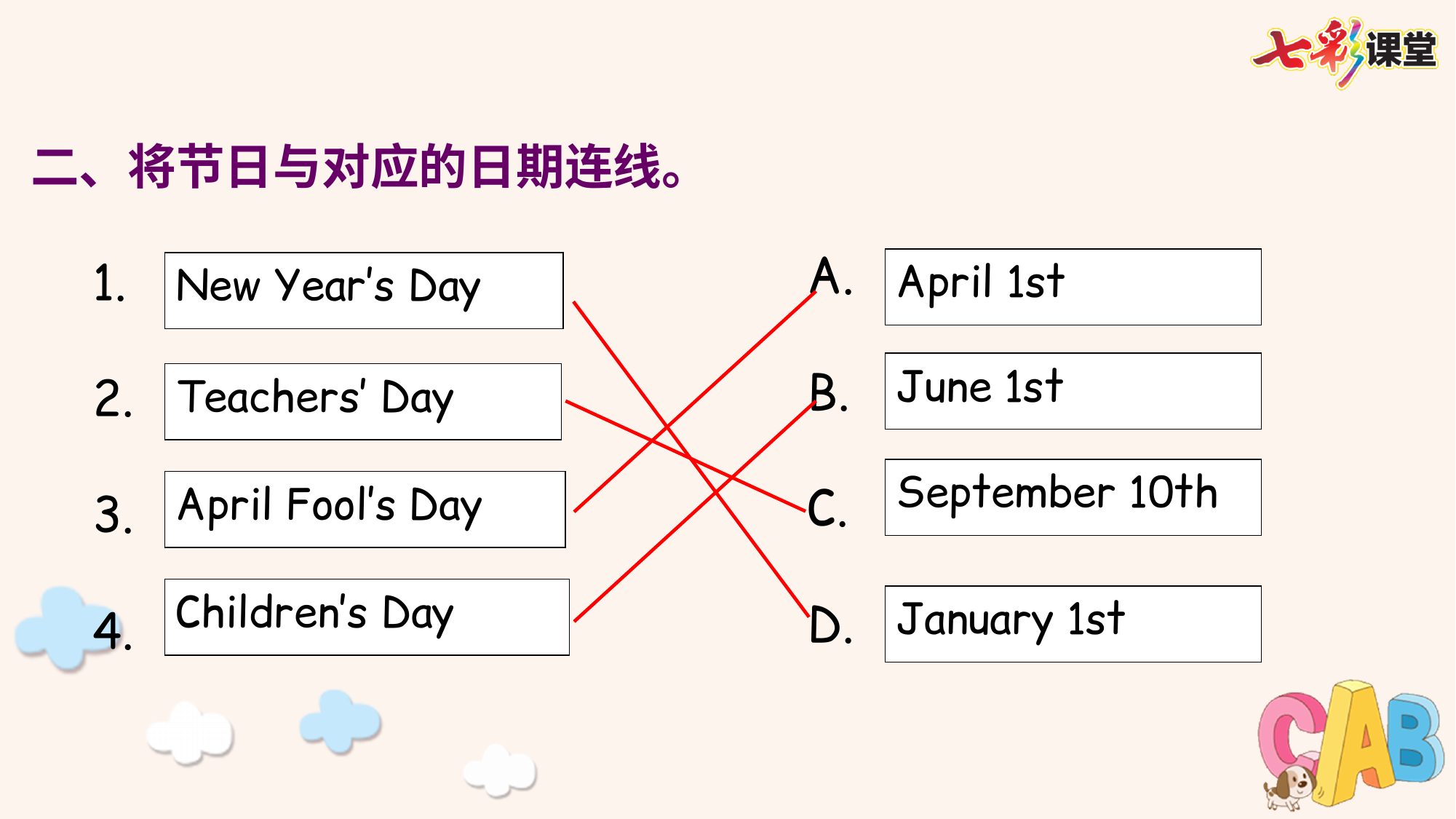

二、将节日与对应的日期连线。
A.

B.

C.

D.
1.

2.

3.

4.
April 1st
New Year’s Day
June 1st
Teachers’ Day
September 10th
April Fool’s Day
Children’s Day
January 1st